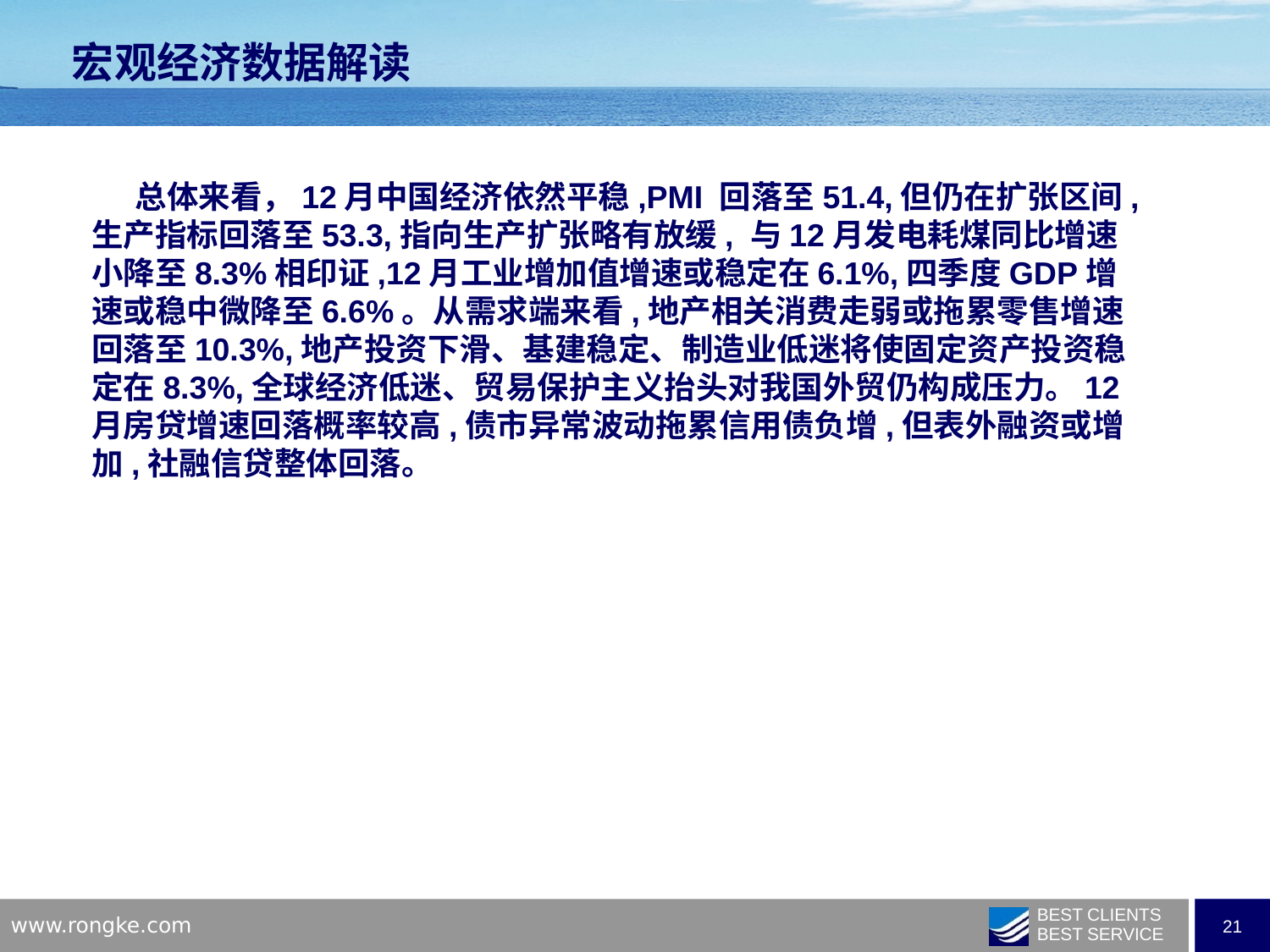

宏观经济数据解读

     总体来看，12月中国经济依然平稳,PMI 回落至51.4,但仍在扩张区间,生产指标回落至53.3,指向生产扩张略有放缓, 与12月发电耗煤同比增速小降至8.3%相印证,12月工业增加值增速或稳定在6.1%,四季度GDP增速或稳中微降至6.6%。从需求端来看,地产相关消费走弱或拖累零售增速回落至10.3%,地产投资下滑、基建稳定、制造业低迷将使固定资产投资稳定在8.3%,全球经济低迷、贸易保护主义抬头对我国外贸仍构成压力。12月房贷增速回落概率较高,债市异常波动拖累信用债负增,但表外融资或增加,社融信贷整体回落。